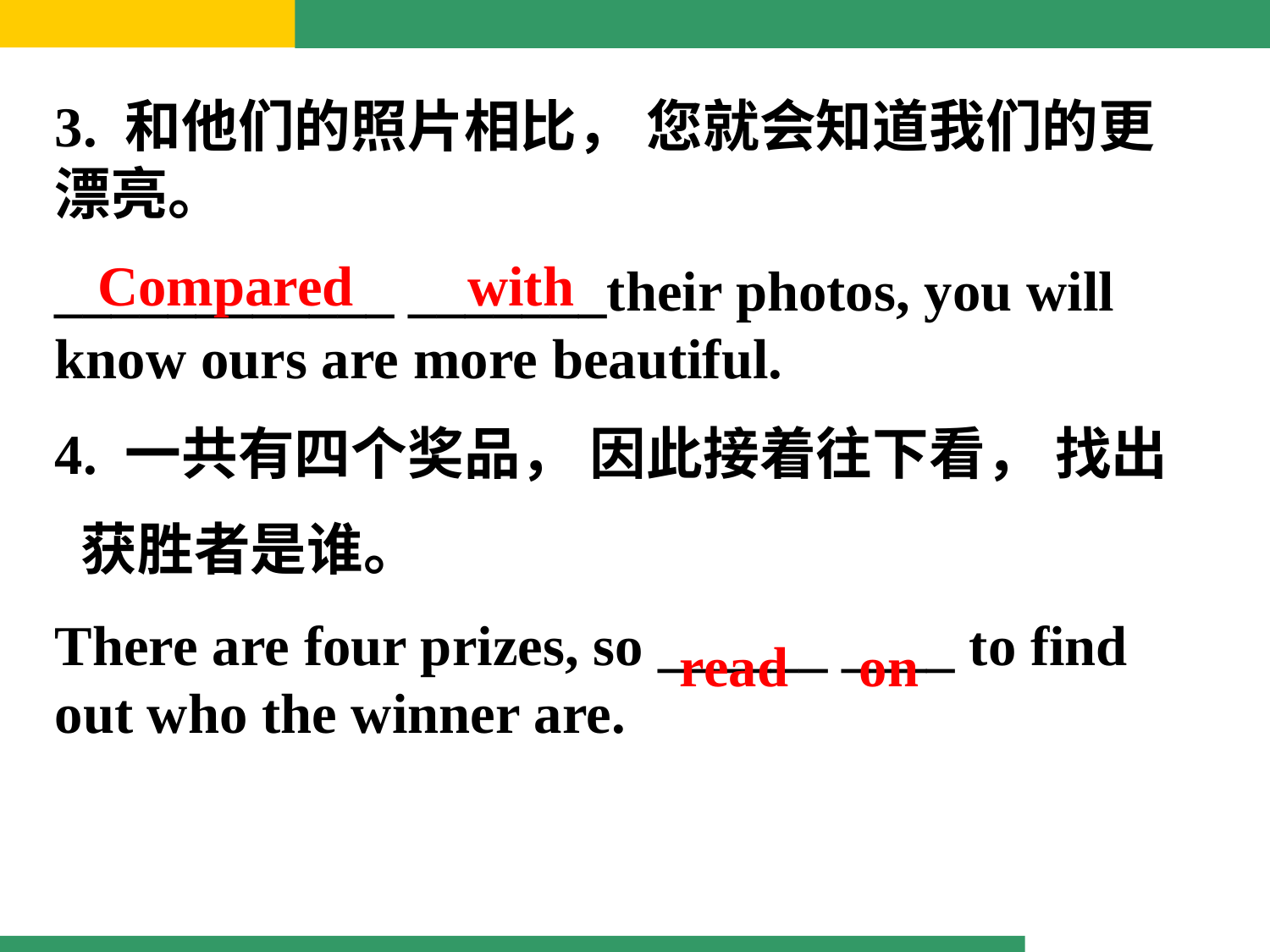

3. 和他们的照片相比， 您就会知道我们的更漂亮。
____________ _______their photos, you will know ours are more beautiful.
4. 一共有四个奖品， 因此接着往下看， 找出
 获胜者是谁。
There are four prizes, so ______ ____ to find out who the winner are.
Compared
with
read
on